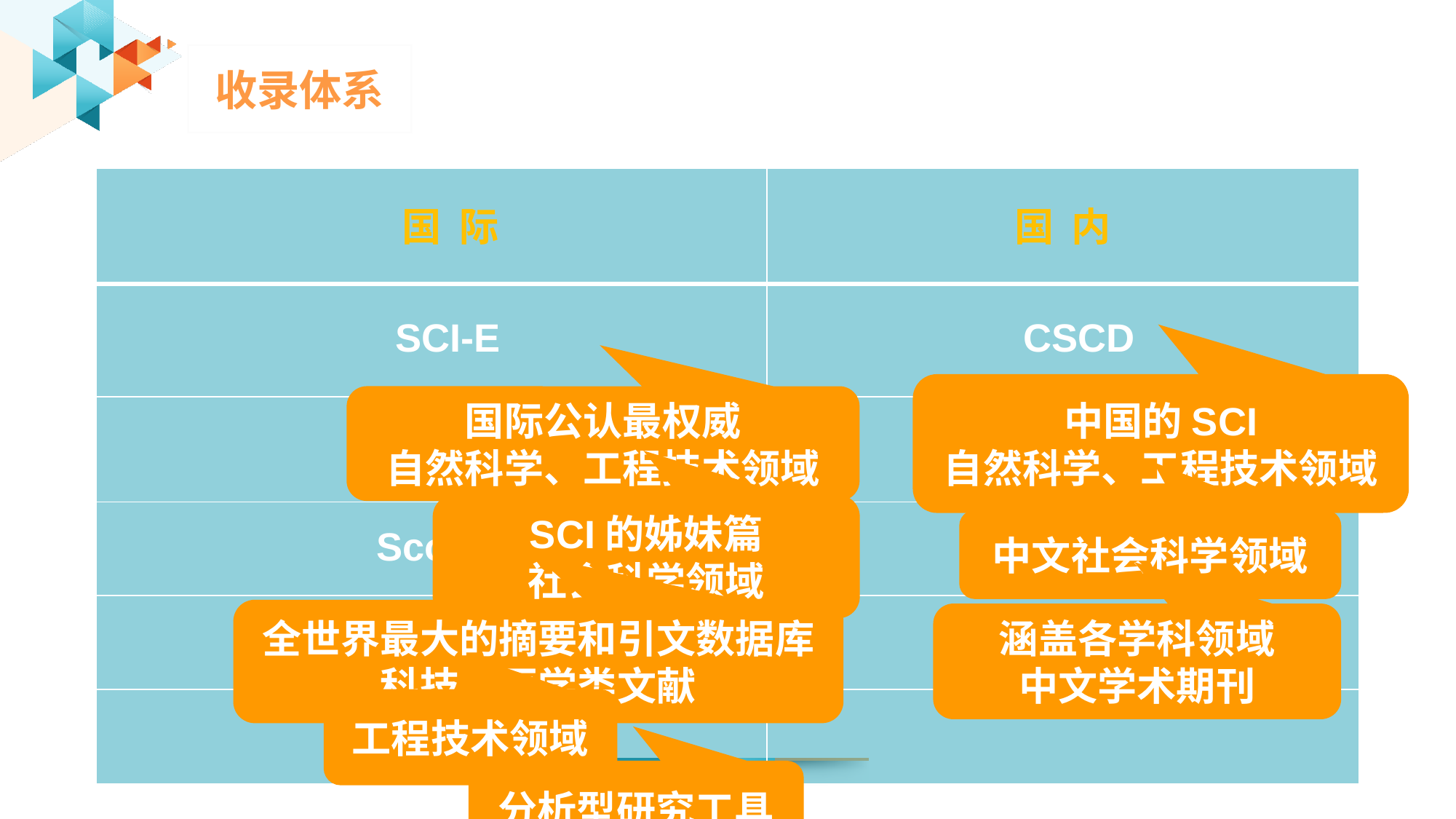

收录体系
| 国 际 | 国 内 |
| --- | --- |
| SCI-E | CSCD |
| SSCI | CSSCI |
| Scopus | 北大核心 |
| EI |  |
| ESI |  |
中国的SCI
自然科学、工程技术领域
国际公认最权威
自然科学、工程技术领域
SCI的姊妹篇
社会科学领域
中文社会科学领域
全世界最大的摘要和引文数据库科技、医学类文献
涵盖各学科领域
中文学术期刊
工程技术领域
分析型研究工具